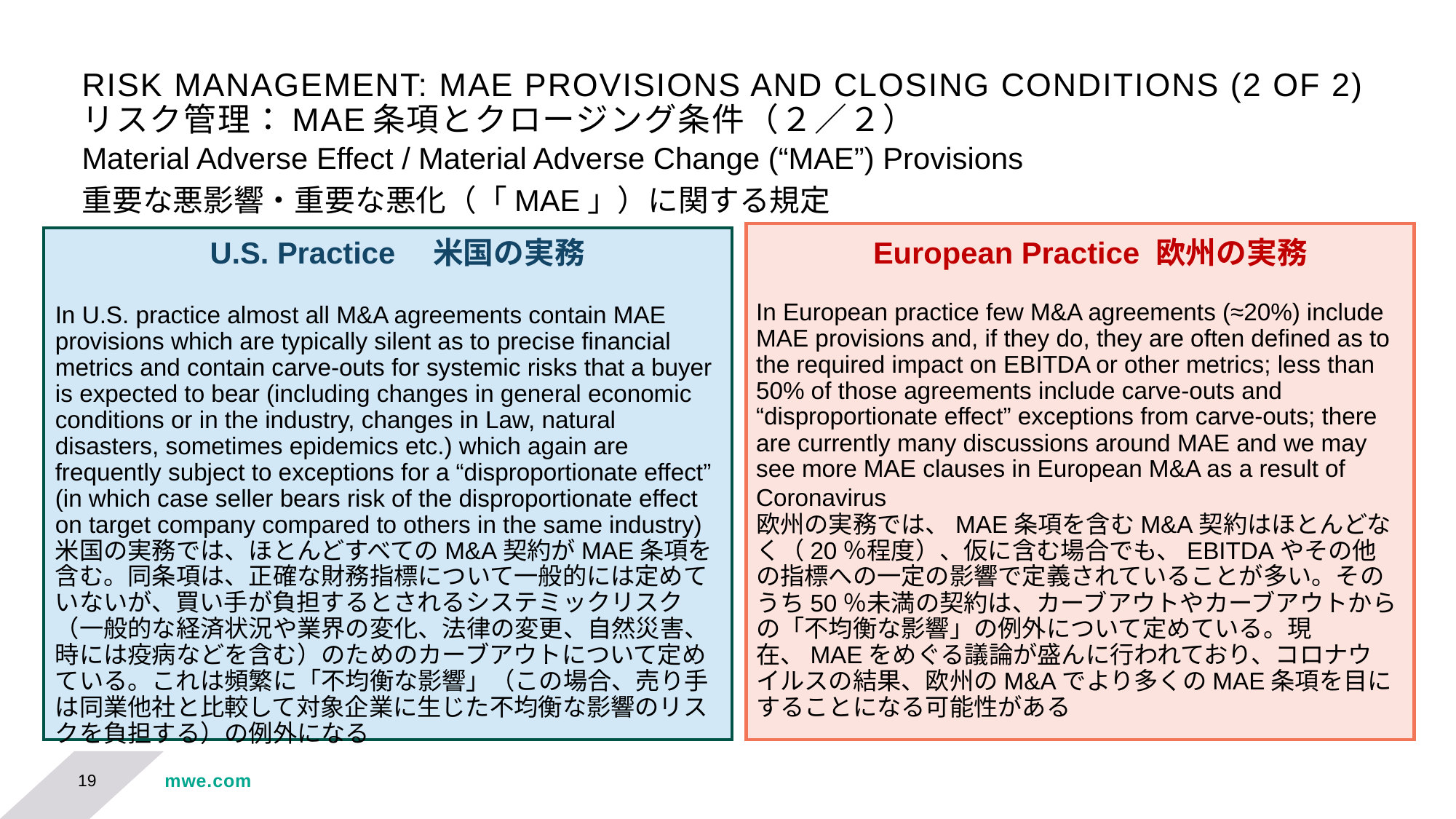

# RISK MANAGEMENT: MAE PROVISIONS AND CLOSING CONDITIONS (2 OF 2) リスク管理：MAE条項とクロージング条件（２／２）
Material Adverse Effect / Material Adverse Change (“MAE”) Provisions
重要な悪影響・重要な悪化（「MAE」）に関する規定

                       U.S. Practice　米国の実務
In U.S. practice almost all M&A agreements contain MAE provisions which are typically silent as to precise financial metrics and contain carve-outs for systemic risks that a buyer is expected to bear (including changes in general economic conditions or in the industry, changes in Law, natural disasters, sometimes epidemics etc.) which again are frequently subject to exceptions for a “disproportionate effect” (in which case seller bears risk of the disproportionate effect on target company compared to others in the same industry) 米国の実務では、ほとんどすべてのM&A契約がMAE条項を含む。同条項は、正確な財務指標について一般的には定めていないが、買い手が負担するとされるシステミックリスク（一般的な経済状況や業界の変化、法律の変更、自然災害、時には疫病などを含む）のためのカーブアウトについて定めている。これは頻繁に「不均衡な影響」（この場合、売り手は同業他社と比較して対象企業に生じた不均衡な影響のリスクを負担する）の例外になる

              European Practice 欧州の実務
In European practice few M&A agreements (≈20%) include MAE provisions and, if they do, they are often defined as to the required impact on EBITDA or other metrics; less than 50% of those agreements include carve-outs and “disproportionate effect” exceptions from carve-outs; there are currently many discussions around MAE and we may see more MAE clauses in European M&A as a result of Coronavirus　
欧州の実務では、MAE条項を含むM&A契約はほとんどなく（20％程度）、仮に含む場合でも、EBITDAやその他の指標への一定の影響で定義されていることが多い。そのうち50％未満の契約は、カーブアウトやカーブアウトからの「不均衡な影響」の例外について定めている。現在、MAEをめぐる議論が盛んに行われており、コロナウイルスの結果、欧州のM&Aでより多くのMAE条項を目にすることになる可能性がある

19